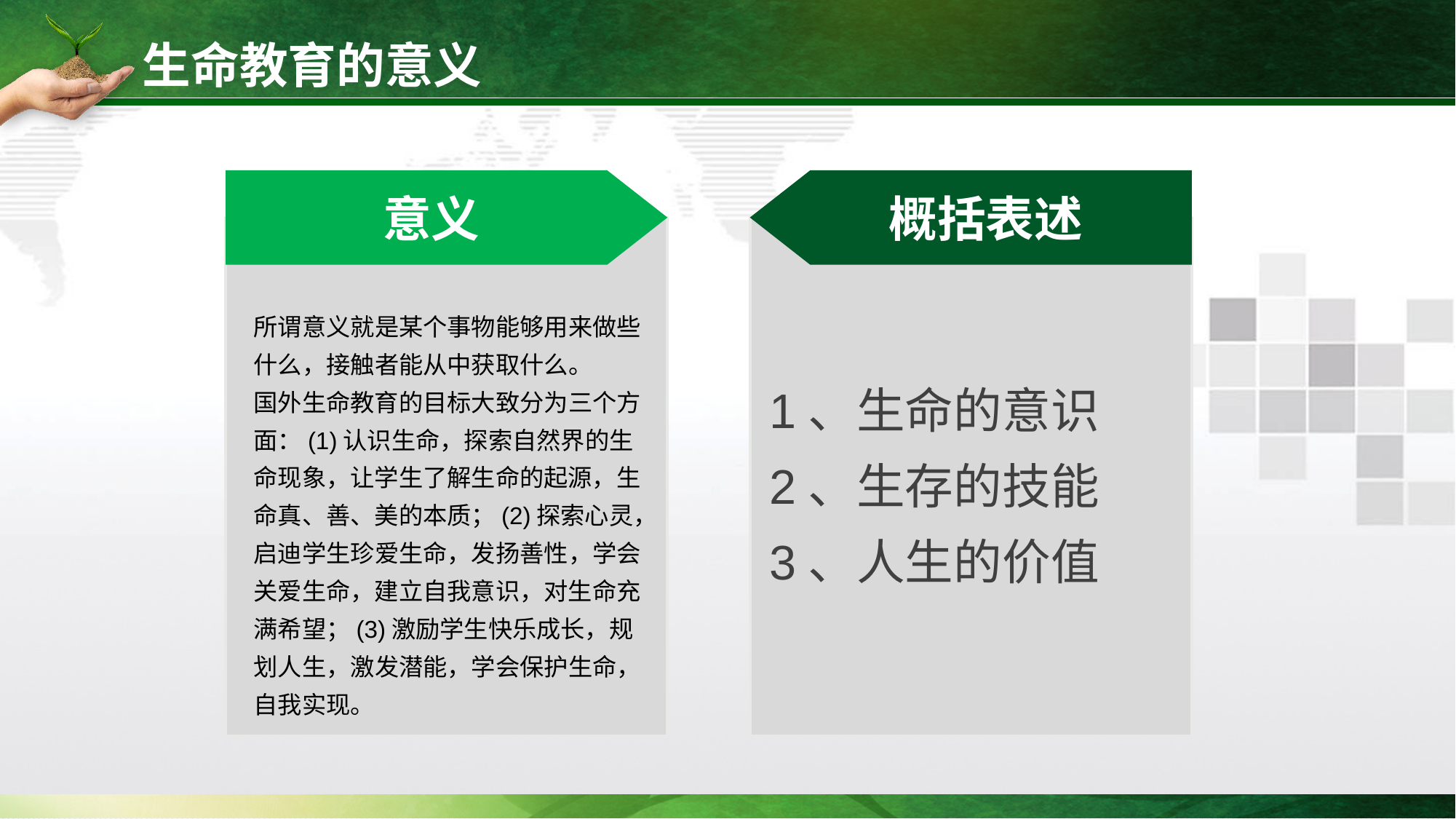

生命教育的意义
意义
概括表述

所谓意义就是某个事物能够用来做些什么，接触者能从中获取什么。
国外生命教育的目标大致分为三个方面：(1)认识生命，探索自然界的生命现象，让学生了解生命的起源，生命真、善、美的本质；(2)探索心灵，启迪学生珍爱生命，发扬善性，学会关爱生命，建立自我意识，对生命充满希望；(3)激励学生快乐成长，规划人生，激发潜能，学会保护生命，自我实现。
1、生命的意识
2、生存的技能
3、人生的价值